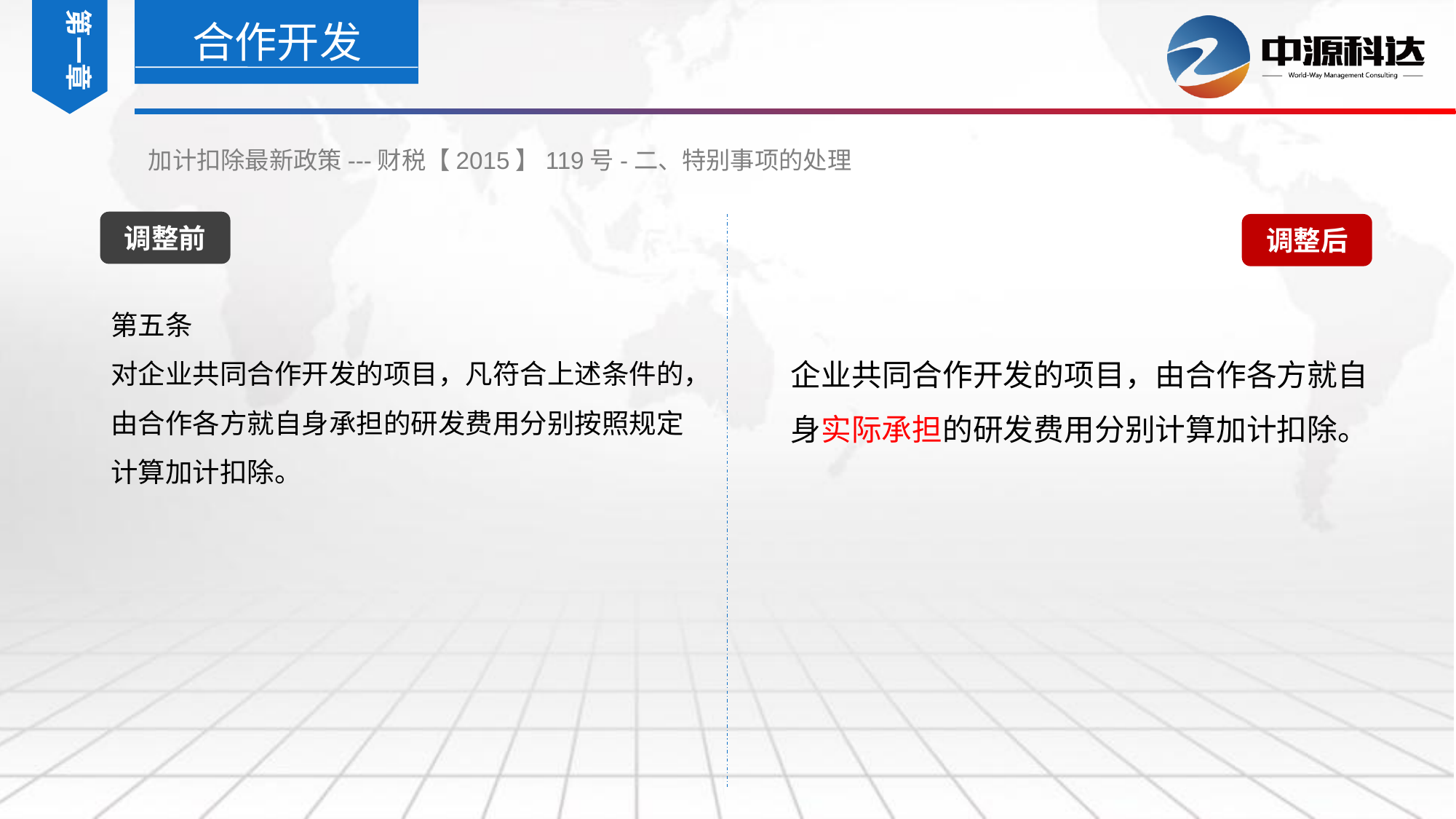

第一章
合作开发
加计扣除最新政策---财税【2015】119号-二、特别事项的处理
调整前
调整后
第五条
对企业共同合作开发的项目，凡符合上述条件的，由合作各方就自身承担的研发费用分别按照规定计算加计扣除。
企业共同合作开发的项目，由合作各方就自身实际承担的研发费用分别计算加计扣除。